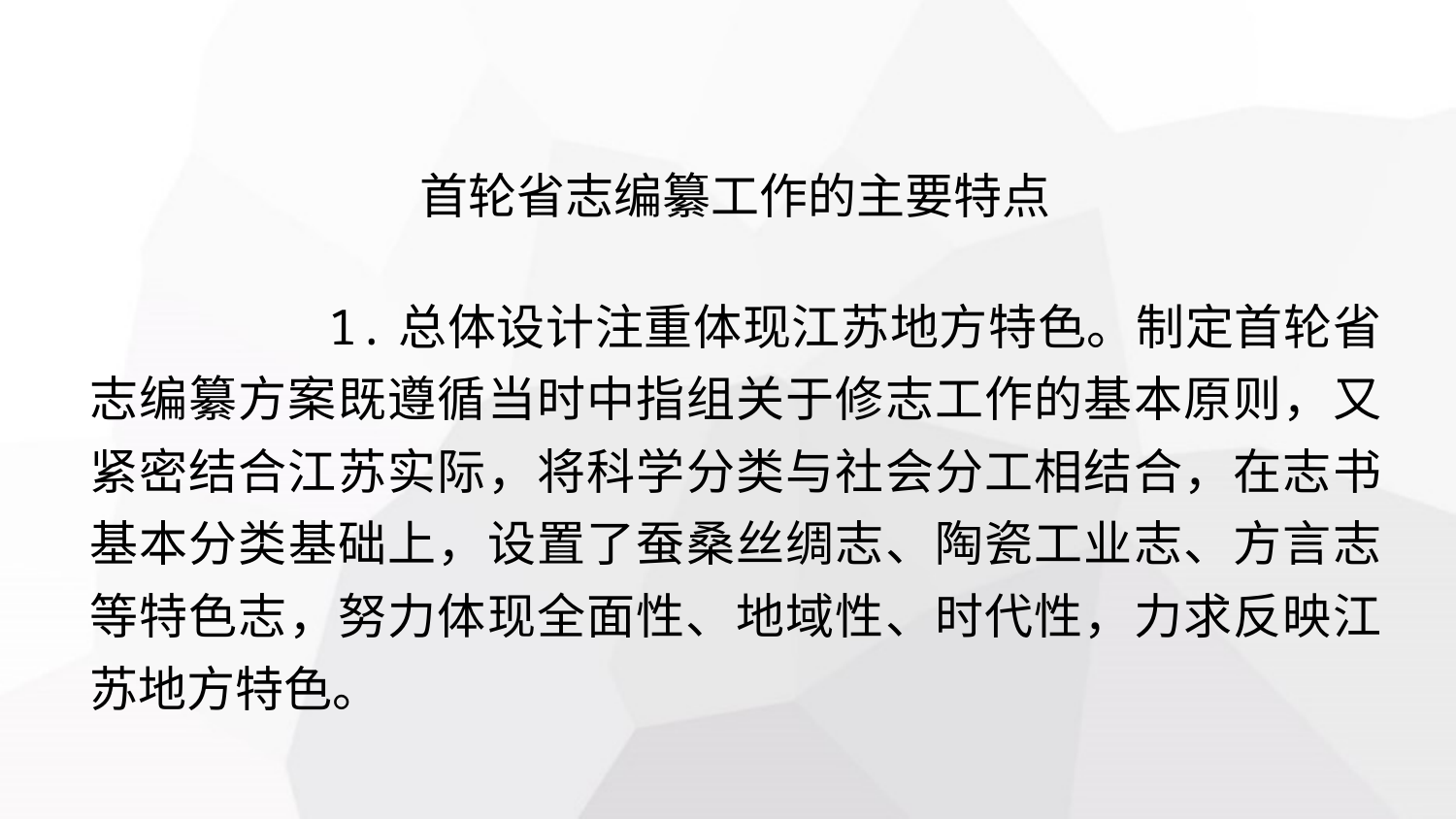

首轮省志编纂工作的主要特点

        1.总体设计注重体现江苏地方特色。制定首轮省志编纂方案既遵循当时中指组关于修志工作的基本原则，又紧密结合江苏实际，将科学分类与社会分工相结合，在志书基本分类基础上，设置了蚕桑丝绸志、陶瓷工业志、方言志等特色志，努力体现全面性、地域性、时代性，力求反映江苏地方特色。